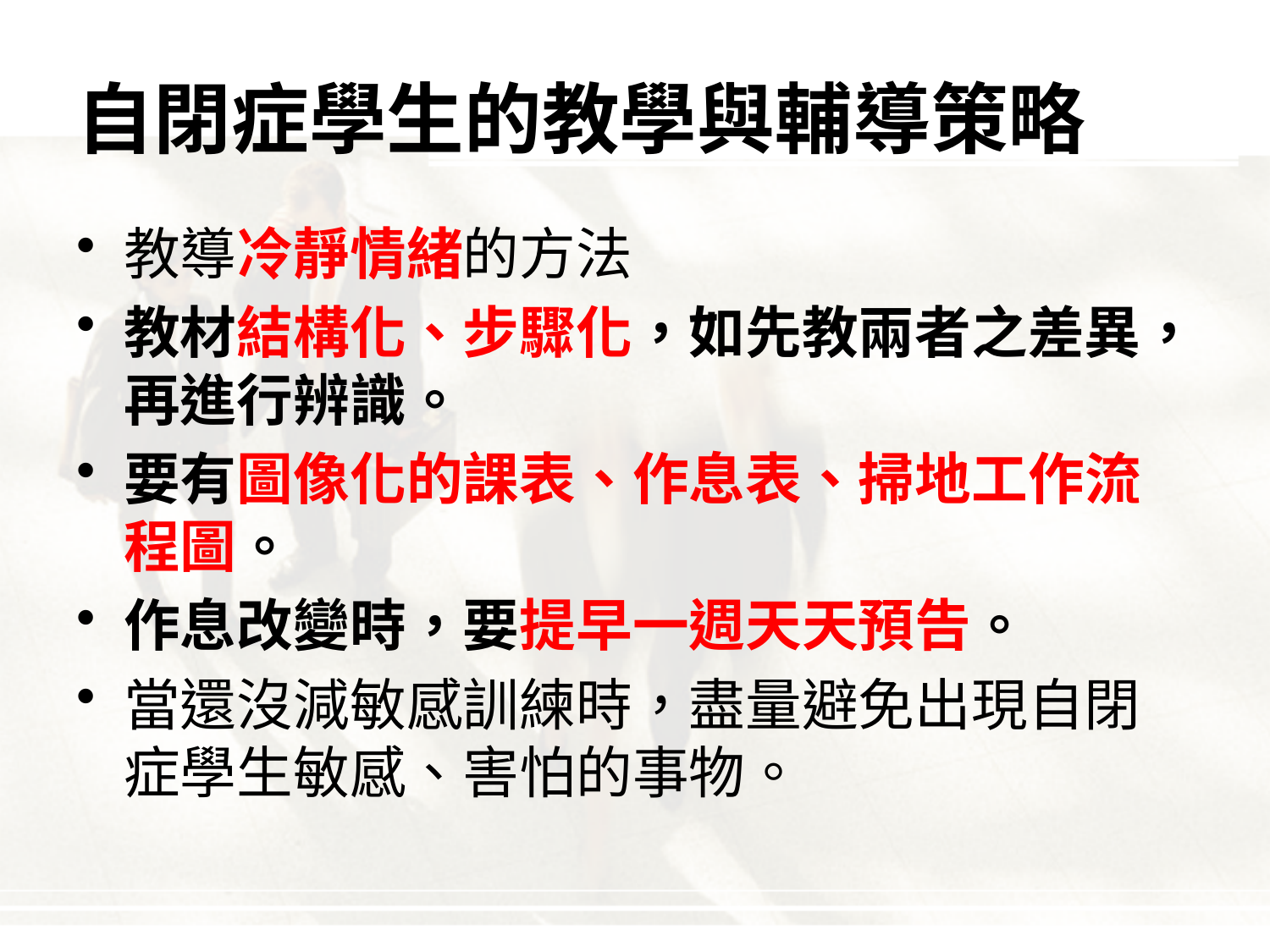

# 自閉症學生的教學與輔導策略
教導冷靜情緒的方法
教材結構化、步驟化，如先教兩者之差異，再進行辨識。
要有圖像化的課表、作息表、掃地工作流程圖。
作息改變時，要提早一週天天預告。
當還沒減敏感訓練時，盡量避免出現自閉症學生敏感、害怕的事物。